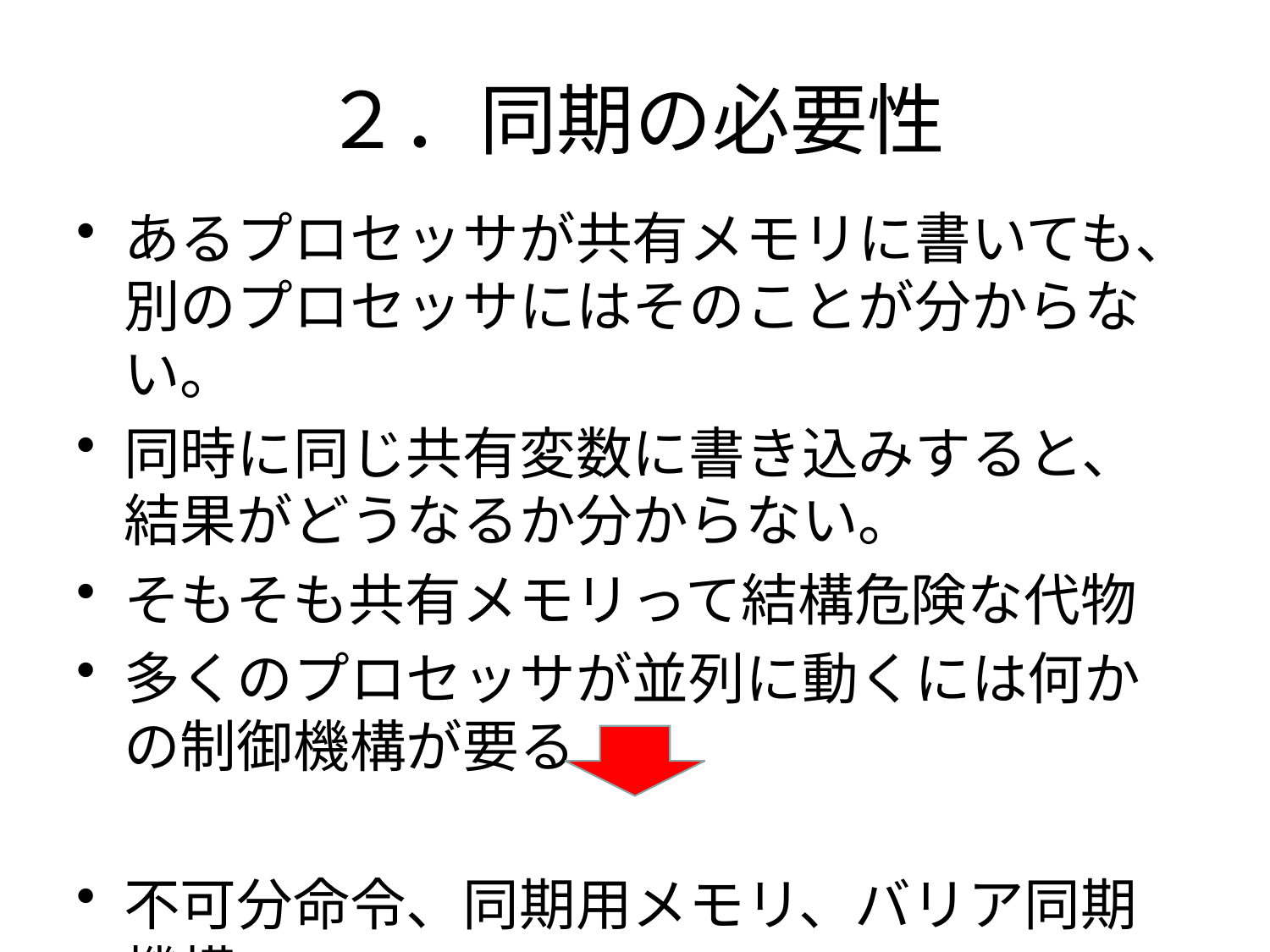

# ２．同期の必要性
あるプロセッサが共有メモリに書いても、別のプロセッサにはそのことが分からない。
同時に同じ共有変数に書き込みすると、結果がどうなるか分からない。
そもそも共有メモリって結構危険な代物
多くのプロセッサが並列に動くには何かの制御機構が要る

不可分命令、同期用メモリ、バリア同期機構